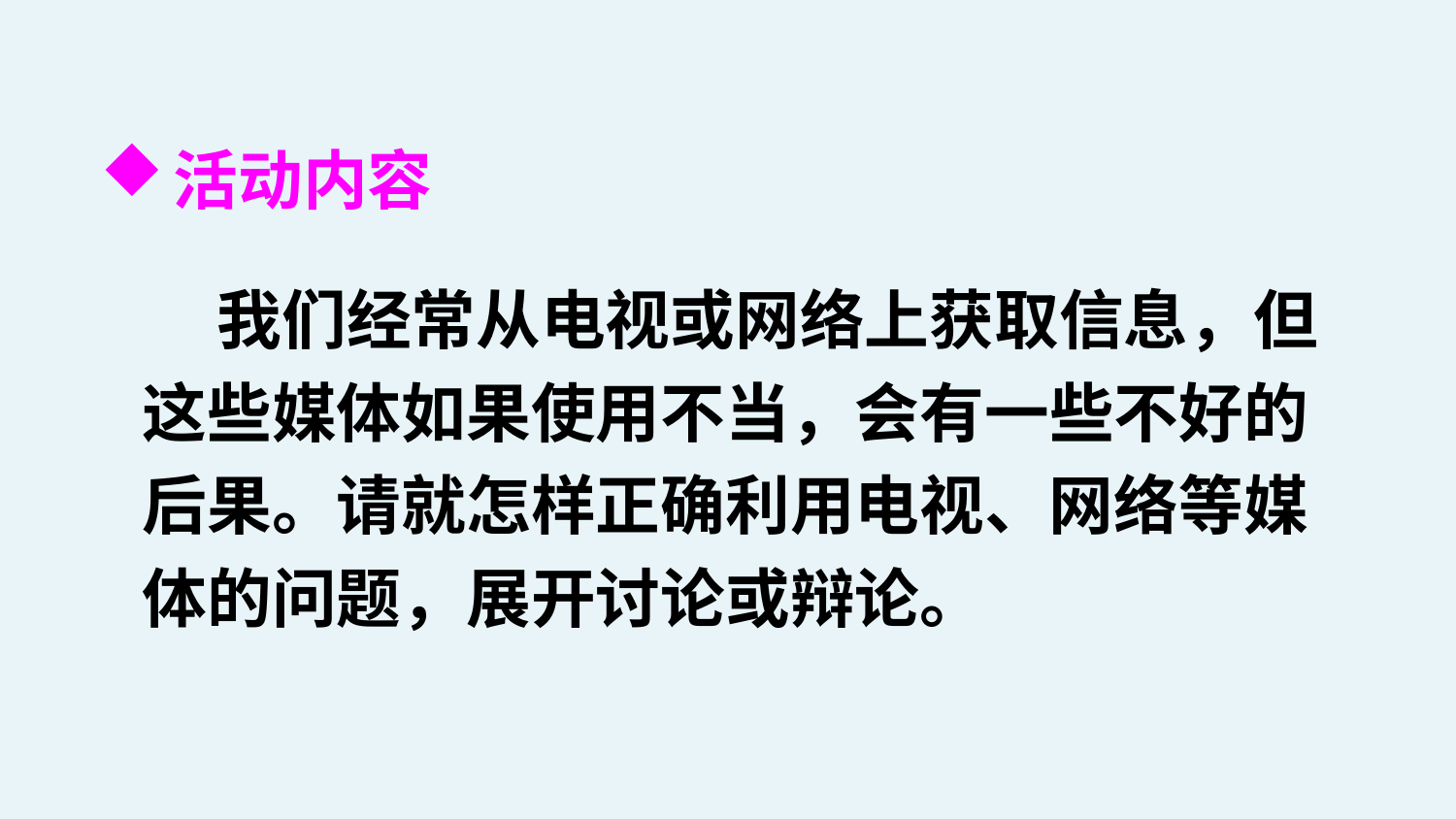

活动内容
    我们经常从电视或网络上获取信息，但这些媒体如果使用不当，会有一些不好的后果。请就怎样正确利用电视、网络等媒体的问题，展开讨论或辩论。